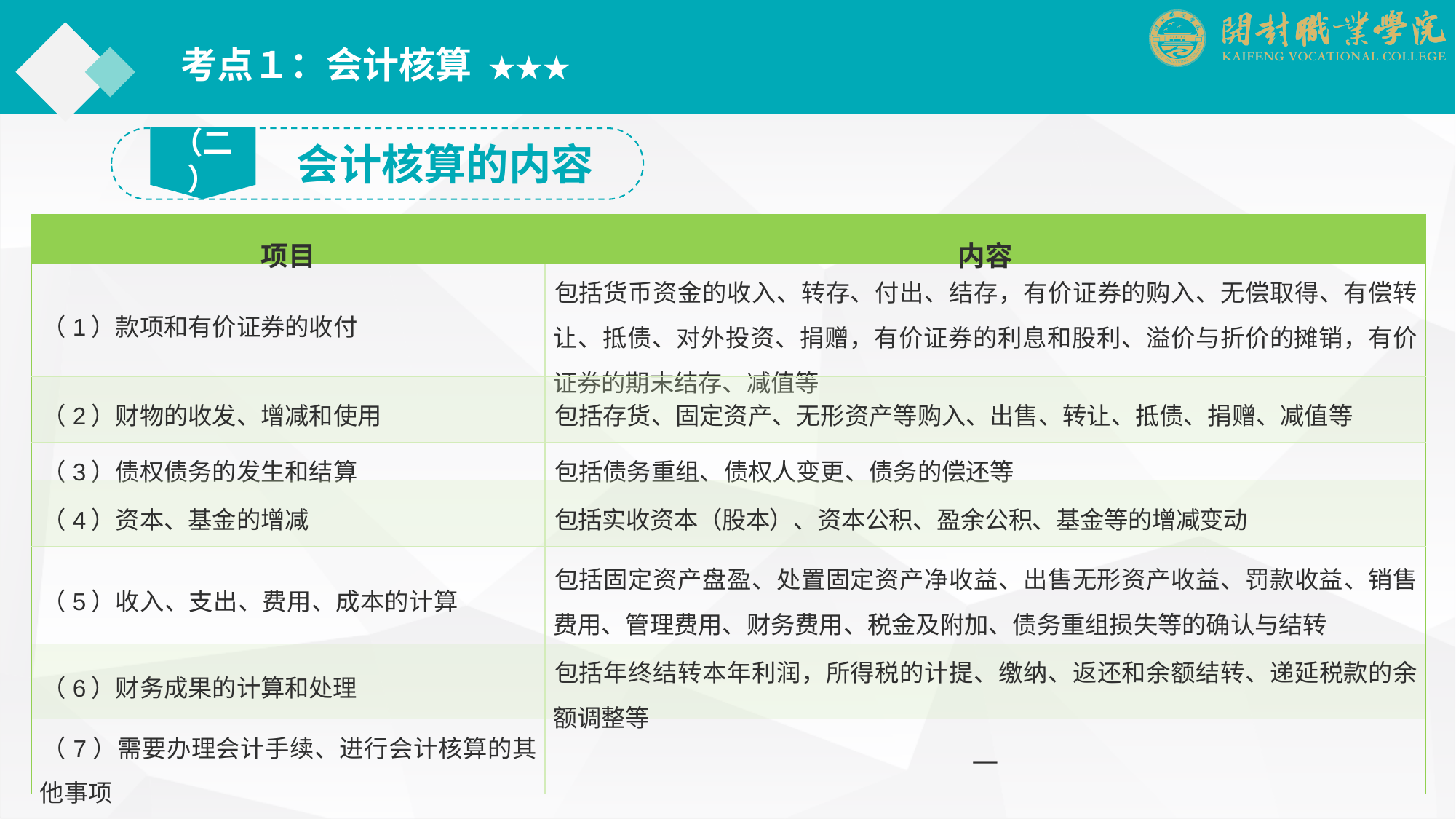

考点１：会计核算  ★★★

（二）

会计核算的内容
| 项目 | 内容 |
| --- | --- |
| （1）款项和有价证券的收付 | 包括货币资金的收入、转存、付出、结存，有价证券的购入、无偿取得、有偿转让、抵债、对外投资、捐赠，有价证券的利息和股利、溢价与折价的摊销，有价证券的期末结存、减值等 |
| （2）财物的收发、增减和使用 | 包括存货、固定资产、无形资产等购入、出售、转让、抵债、捐赠、减值等 |
| （3）债权债务的发生和结算 | 包括债务重组、债权人变更、债务的偿还等 |
| （4）资本、基金的增减 | 包括实收资本（股本）、资本公积、盈余公积、基金等的增减变动 |
| （5）收入、支出、费用、成本的计算 | 包括固定资产盘盈、处置固定资产净收益、出售无形资产收益、罚款收益、销售费用、管理费用、财务费用、税金及附加、债务重组损失等的确认与结转 |
| （6）财务成果的计算和处理 | 包括年终结转本年利润，所得税的计提、缴纳、返还和余额结转、递延税款的余额调整等 |
| （7）需要办理会计手续、进行会计核算的其他事项 | — |